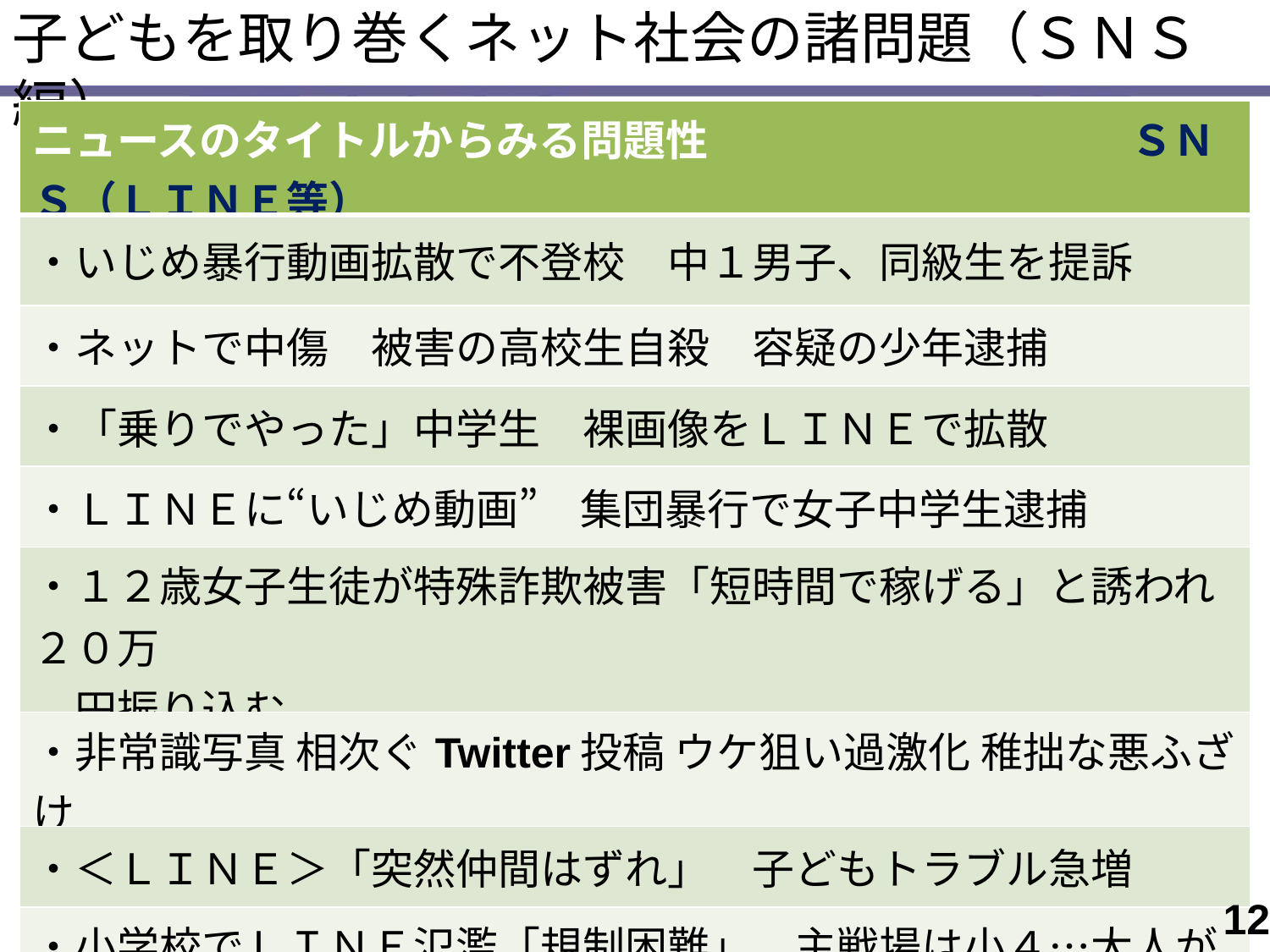

子どもを取り巻くネット社会の諸問題（ＳＮＳ編）
| ニュースのタイトルからみる問題性　　　　　　　　　　ＳＮＳ（ＬＩＮＥ等） |
| --- |
| ・いじめ暴行動画拡散で不登校　中１男子、同級生を提訴 |
| ・ネットで中傷　被害の高校生自殺　容疑の少年逮捕 |
| ・「乗りでやった」中学生　裸画像をＬＩＮＥで拡散 |
| ・ＬＩＮＥに“いじめ動画”　集団暴行で女子中学生逮捕 |
| ・１２歳女子生徒が特殊詐欺被害「短時間で稼げる」と誘われ２０万　 　円振り込む |
| ・非常識写真 相次ぐTwitter投稿 ウケ狙い過激化 稚拙な悪ふざけ |
| ・＜ＬＩＮＥ＞「突然仲間はずれ」　子どもトラブル急増 |
| ・小学校でＬＩＮＥ氾濫「規制困難」　主戦場は小４…大人が知らない 　ＳＮＳの実態 |
12